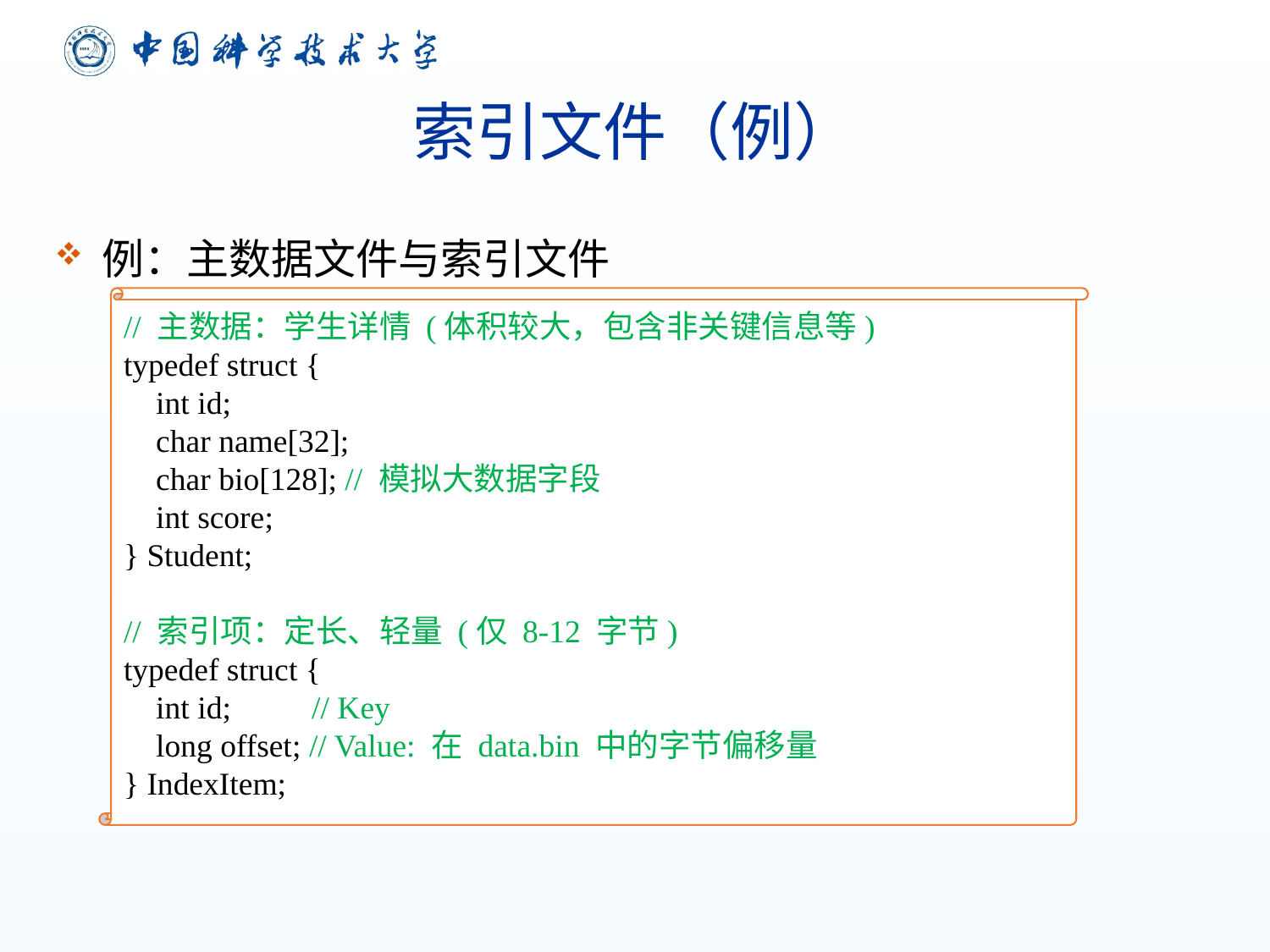

# 索引文件（例）
例：主数据文件与索引文件
// 主数据：学生详情 (体积较大，包含非关键信息等)
typedef struct {
    int id;
    char name[32];
    char bio[128]; // 模拟大数据字段
    int score;
} Student;

// 索引项：定长、轻量 (仅 8-12 字节)
typedef struct {
    int id;          // Key
    long offset; // Value: 在 data.bin 中的字节偏移量
} IndexItem;